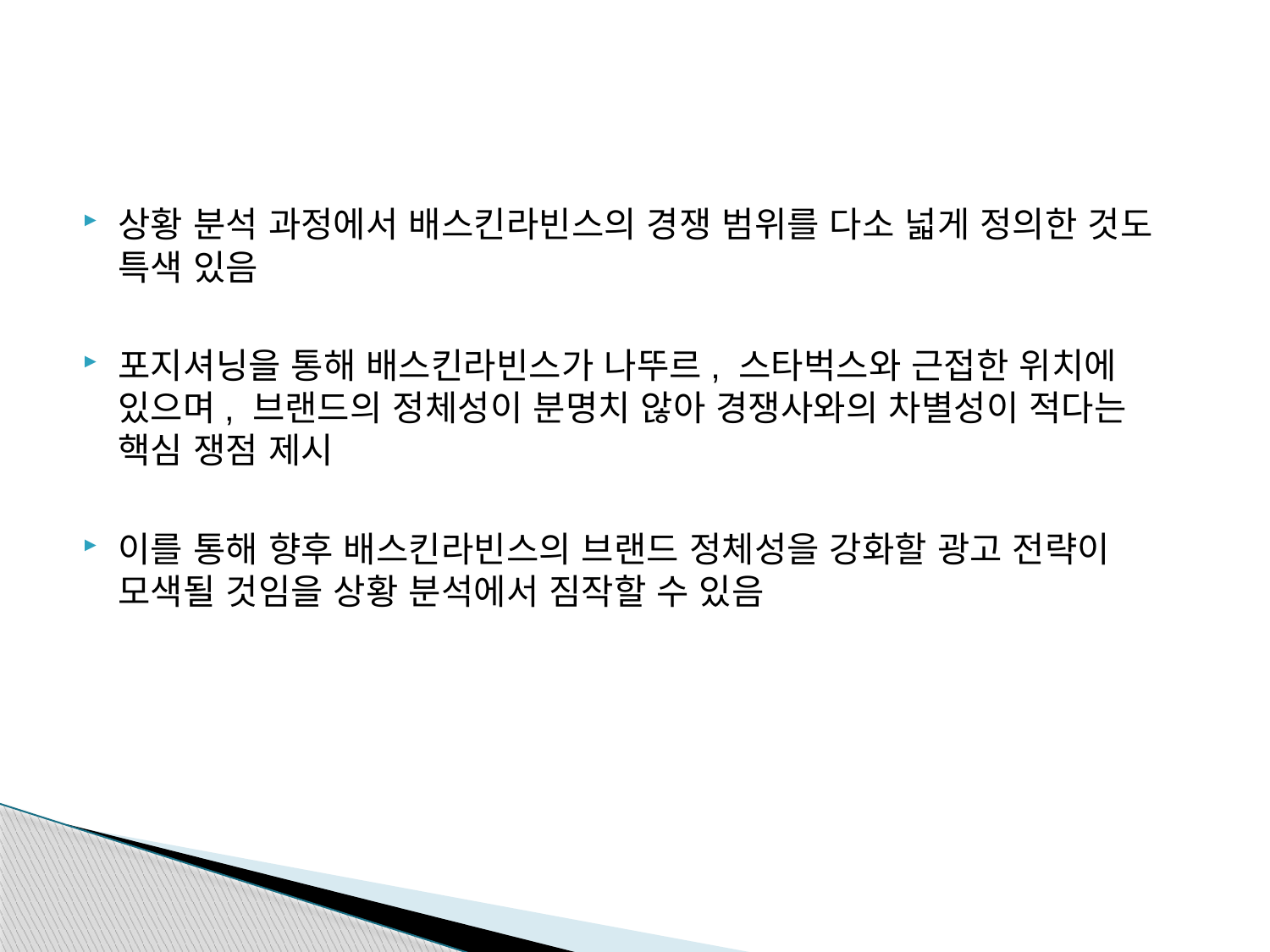

상황 분석 과정에서 배스킨라빈스의 경쟁 범위를 다소 넓게 정의한 것도 특색 있음

포지셔닝을 통해 배스킨라빈스가 나뚜르, 스타벅스와 근접한 위치에 있으며, 브랜드의 정체성이 분명치 않아 경쟁사와의 차별성이 적다는 핵심 쟁점 제시

이를 통해 향후 배스킨라빈스의 브랜드 정체성을 강화할 광고 전략이 모색될 것임을 상황 분석에서 짐작할 수 있음